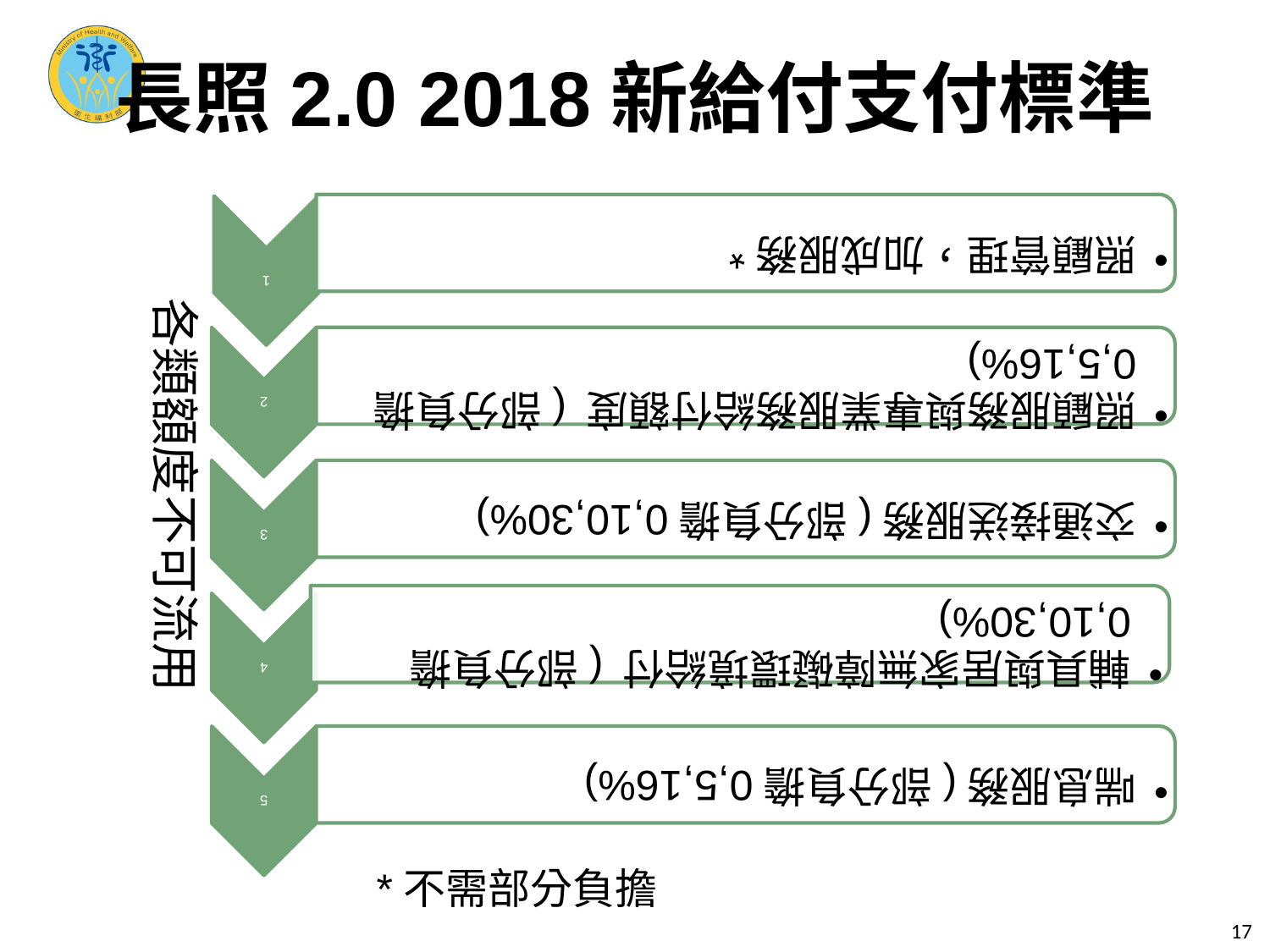

# 長照2.0 2018新給付支付標準
1

照顧管理，加成服務*
2
照顧服務與專業服務給付額度 (部分負擔0,5,16%)
3
交通接送服務(部分負擔0,10,30%)
4
輔具與居家無障礙環境給付 (部分負擔0,10,30%)
5
喘息服務(部分負擔0,5,16%)
各類額度不可流用
*不需部分負擔
17